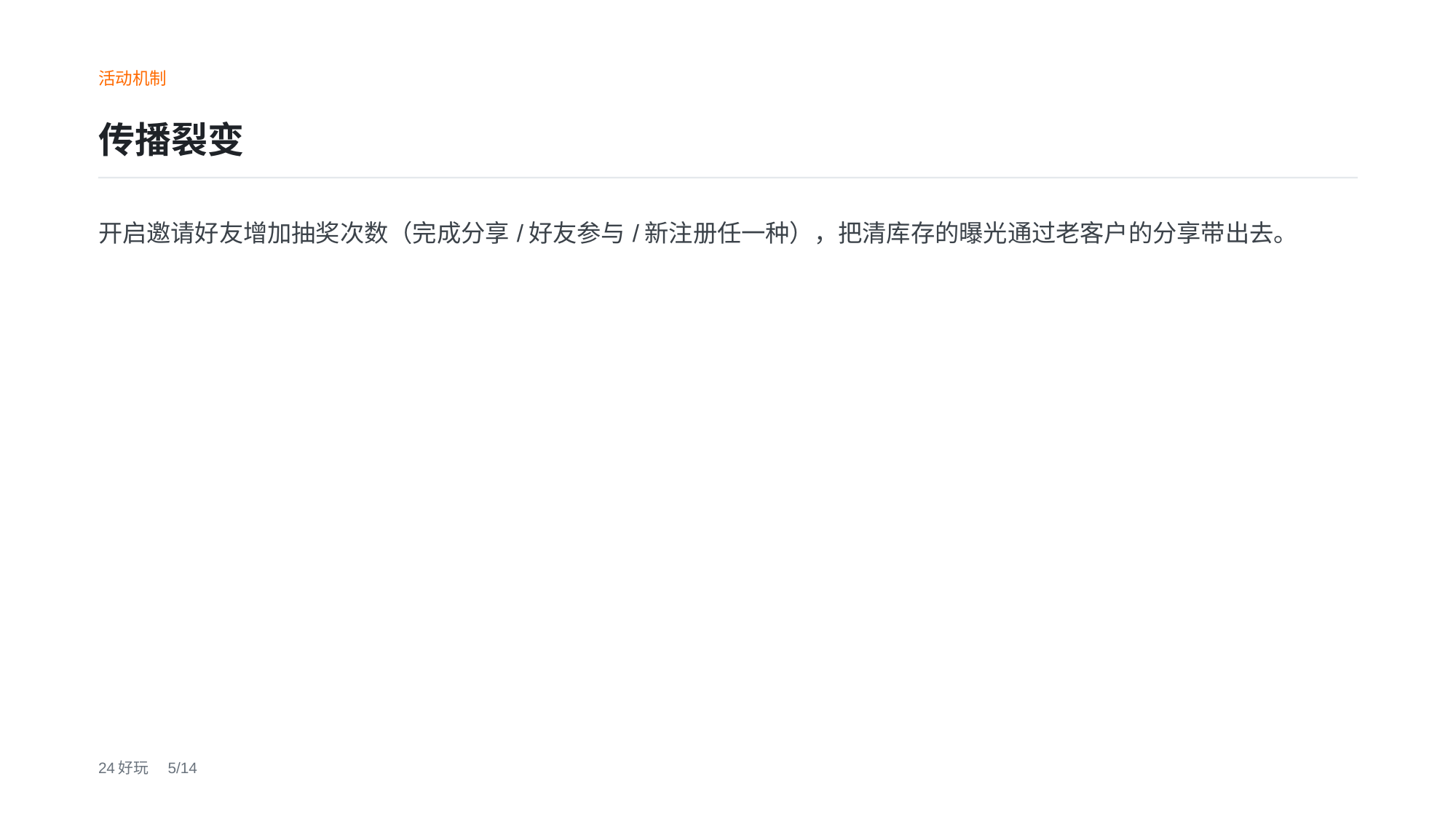

活动机制
传播裂变

开启邀请好友增加抽奖次数（完成分享/好友参与/新注册任一种），把清库存的曝光通过老客户的分享带出去。
24好玩　5/14